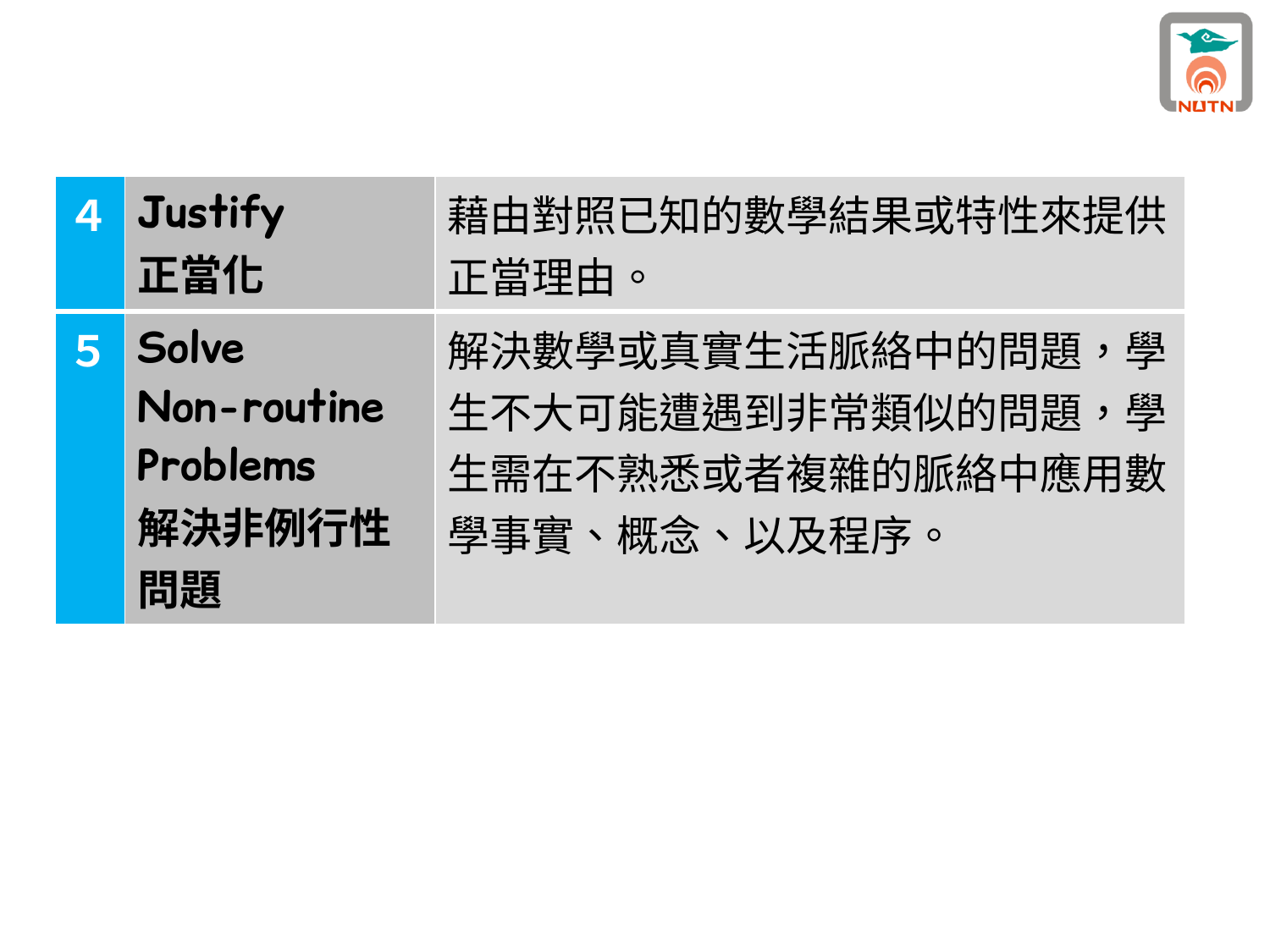

| ４ | Justify 正當化 | 藉由對照已知的數學結果或特性來提供正當理由。 |
| --- | --- | --- |
| ５ | Solve Non-routine Problems 解決非例行性問題 | 解決數學或真實生活脈絡中的問題，學生不大可能遭遇到非常類似的問題，學生需在不熟悉或者複雜的脈絡中應用數學事實、概念、以及程序。 |